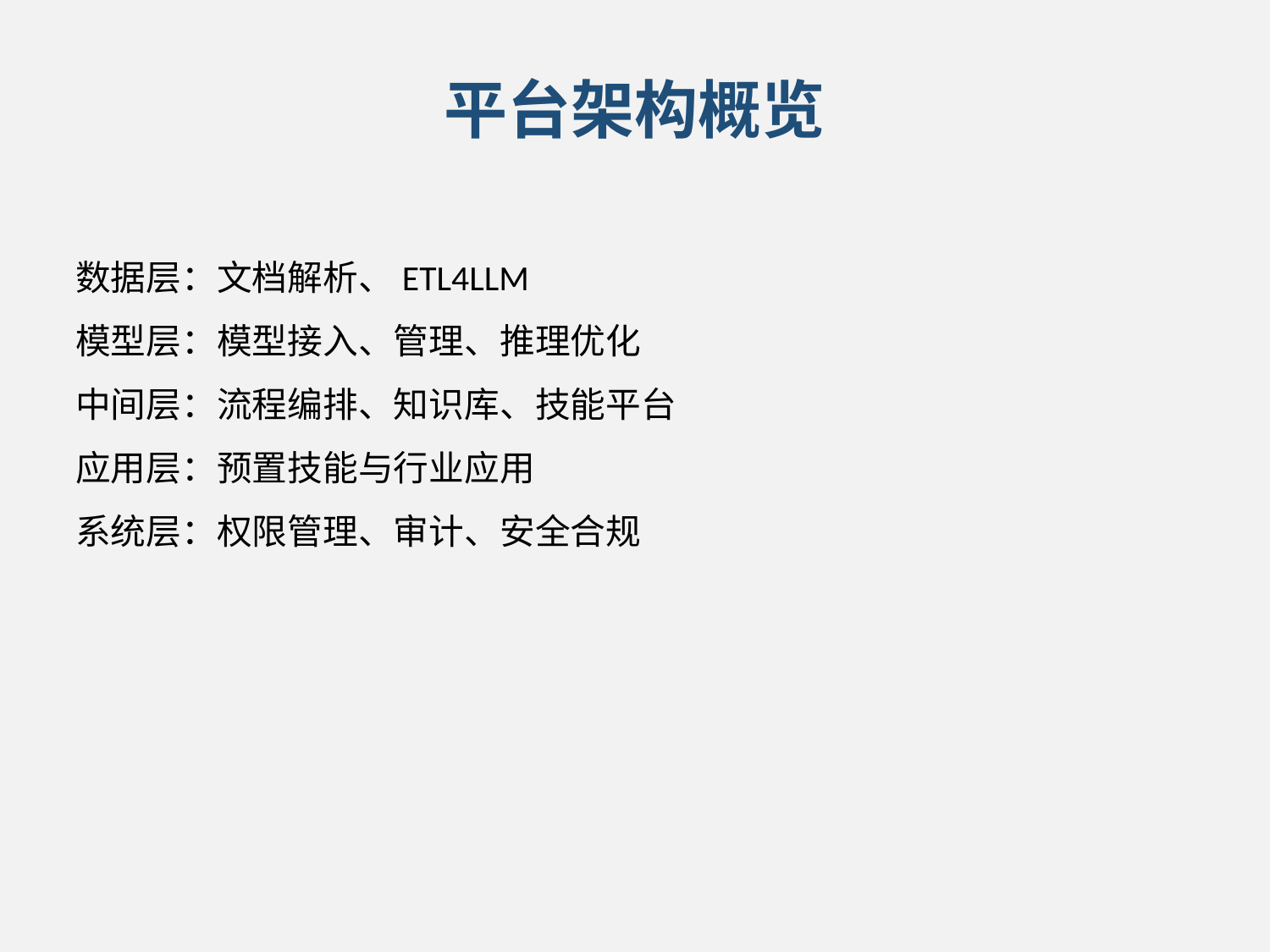

平台架构概览

数据层：文档解析、ETL4LLM
模型层：模型接入、管理、推理优化
中间层：流程编排、知识库、技能平台
应用层：预置技能与行业应用
系统层：权限管理、审计、安全合规